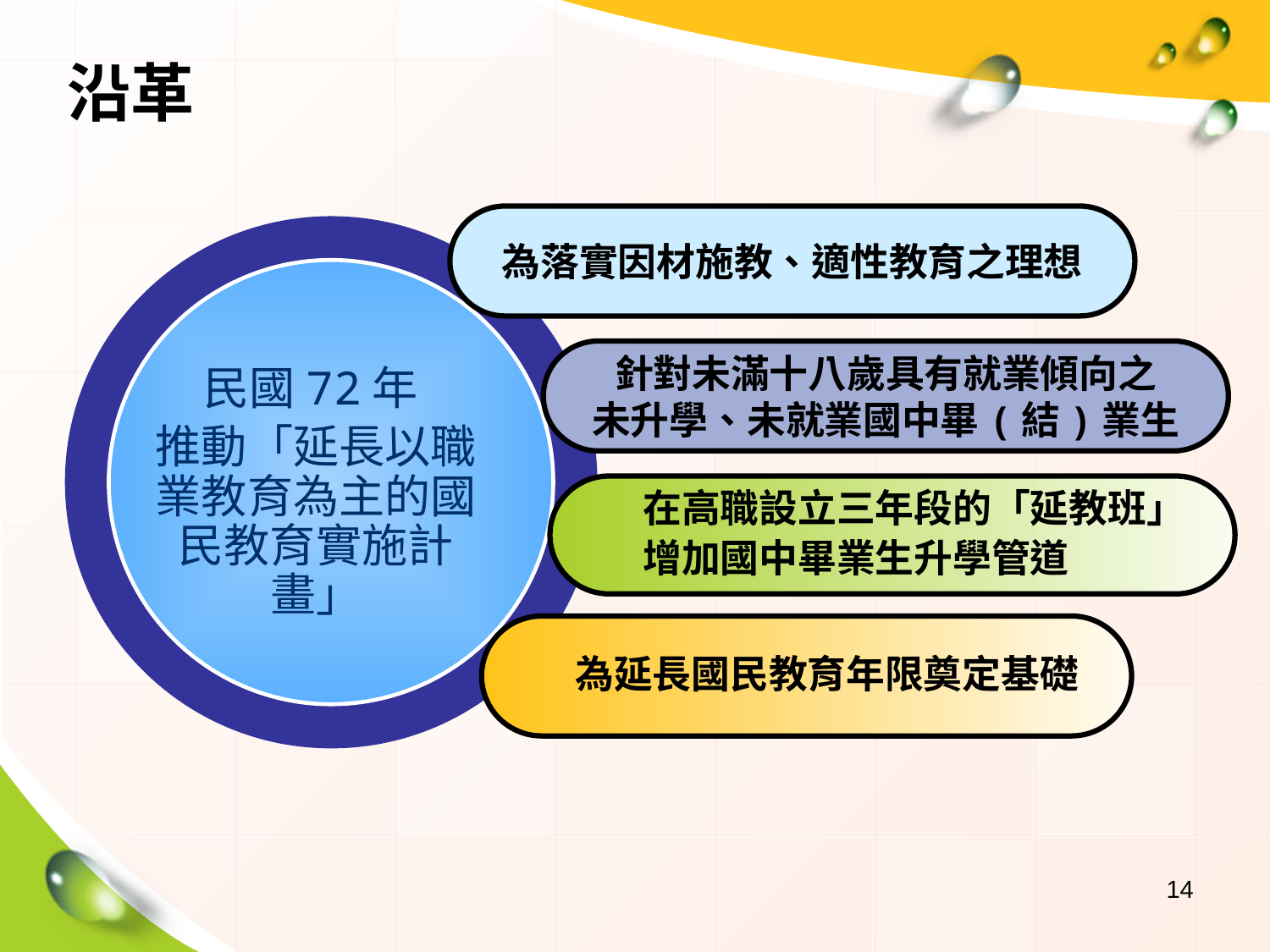

沿革
為落實因材施教、適性教育之理想

針對未滿十八歲具有就業傾向之
未升學、未就業國中畢(結)業生
民國72年
推動「延長以職業教育為主的國民教育實施計畫」
在高職設立三年段的「延教班」
增加國中畢業生升學管道
為延長國民教育年限奠定基礎
14